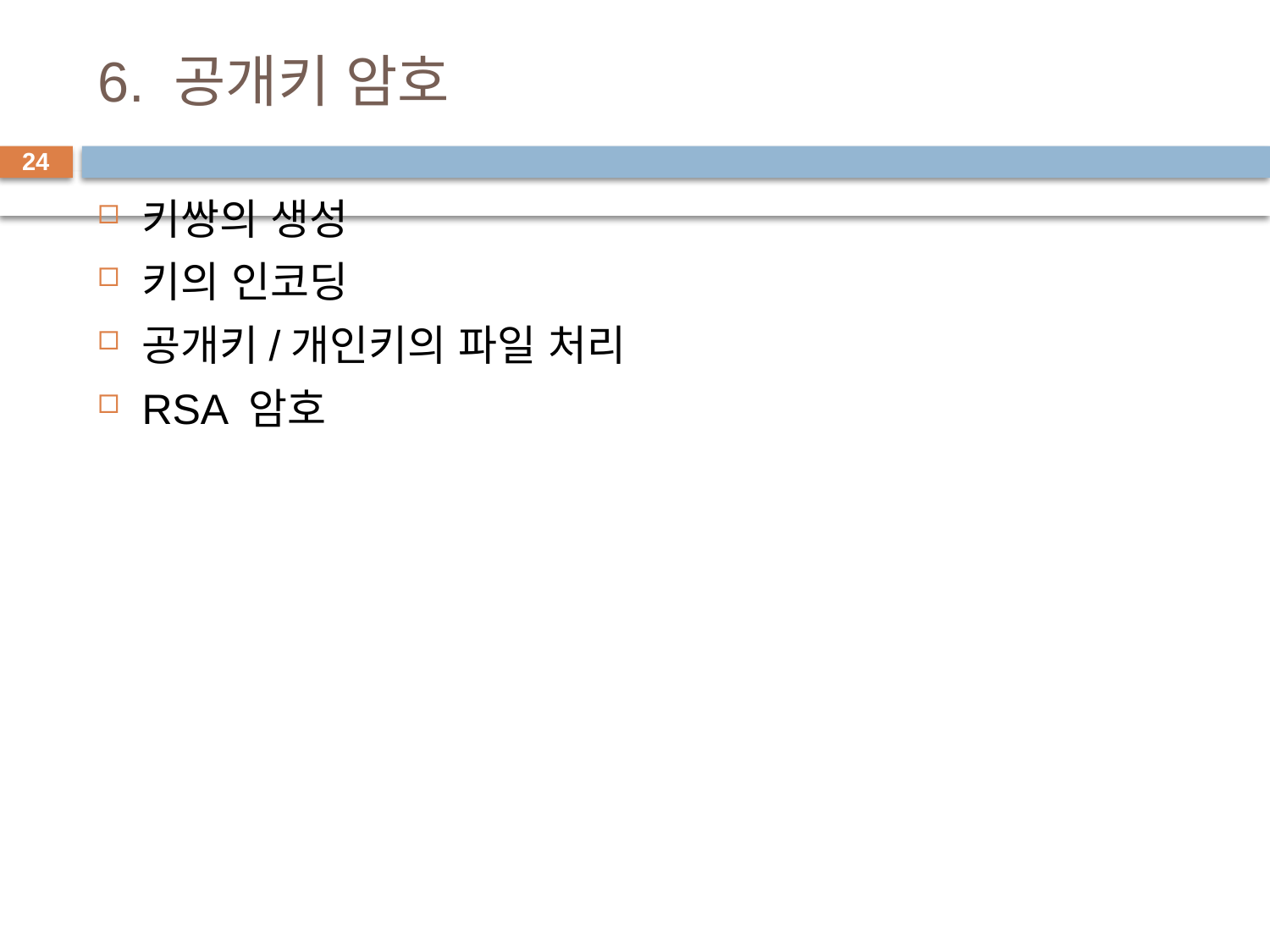

# 6. 공개키 암호
24
키쌍의 생성
키의 인코딩
공개키/개인키의 파일 처리
RSA 암호